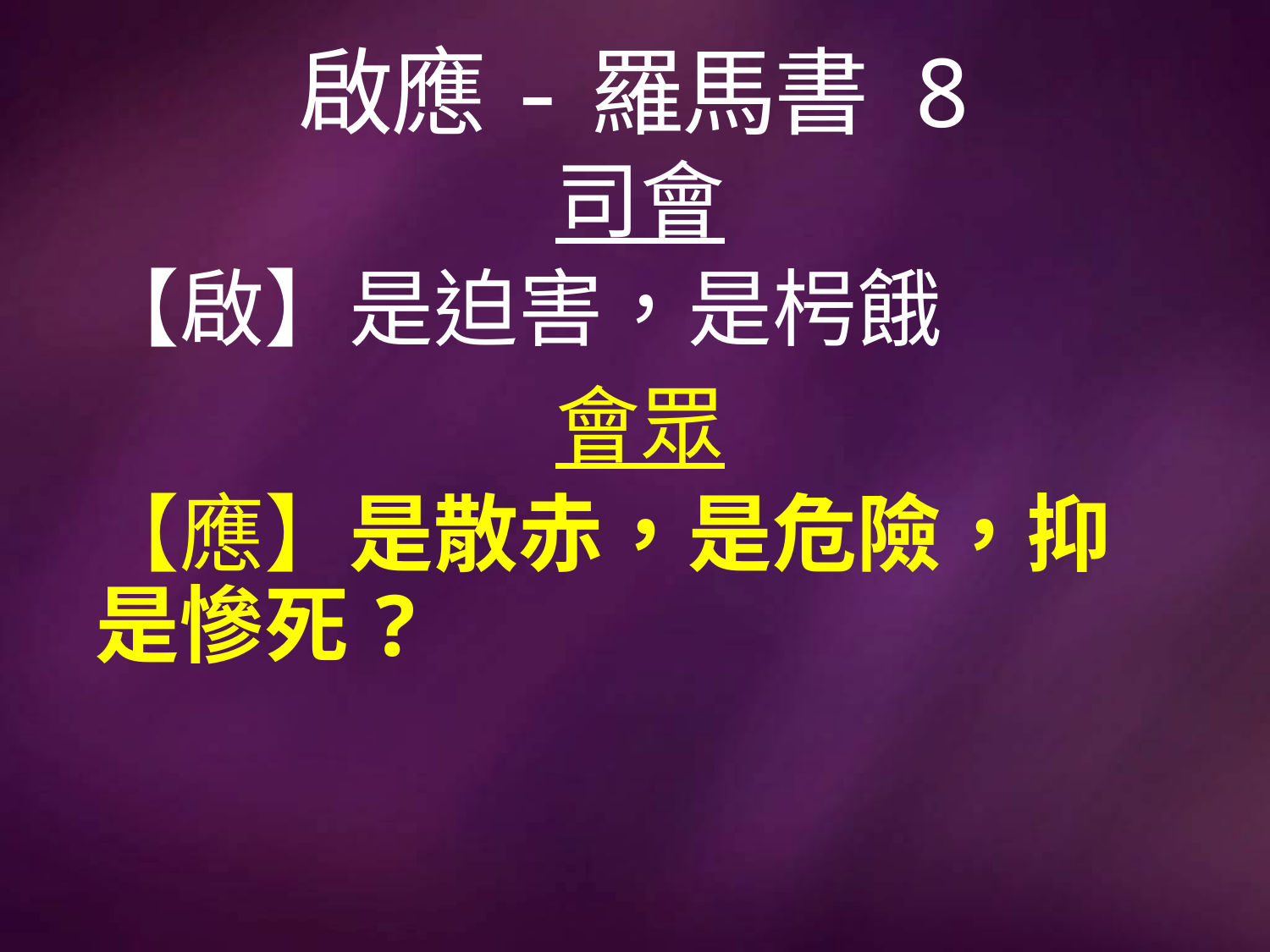

# 啟應-羅馬書 8
司會
【啟】是迫害，是枵餓

會眾
【應】是散赤，是危險，抑是慘死?